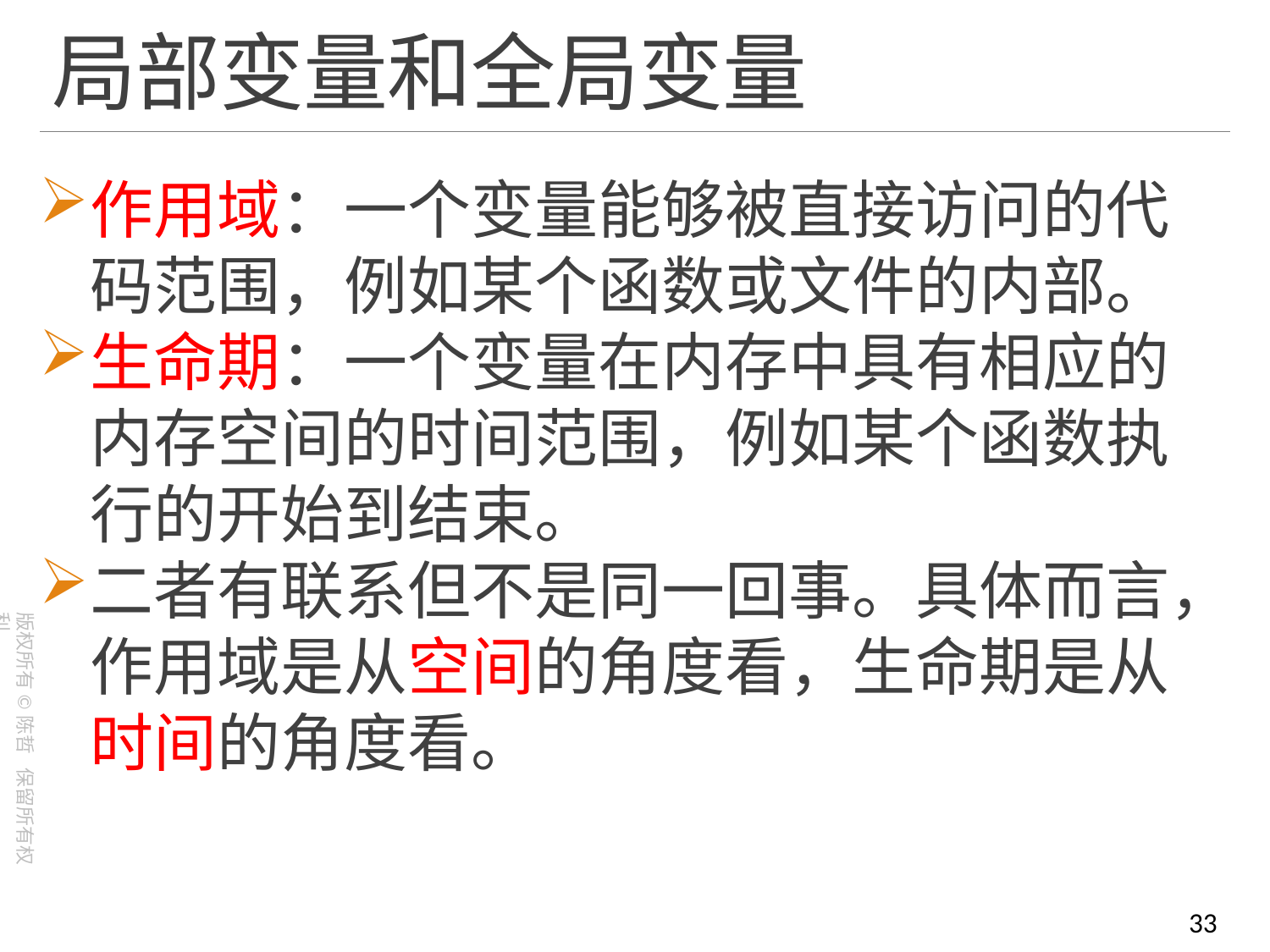

# 局部变量和全局变量
作用域：一个变量能够被直接访问的代码范围，例如某个函数或文件的内部。
生命期：一个变量在内存中具有相应的内存空间的时间范围，例如某个函数执行的开始到结束。
二者有联系但不是同一回事。具体而言，作用域是从空间的角度看，生命期是从时间的角度看。
33